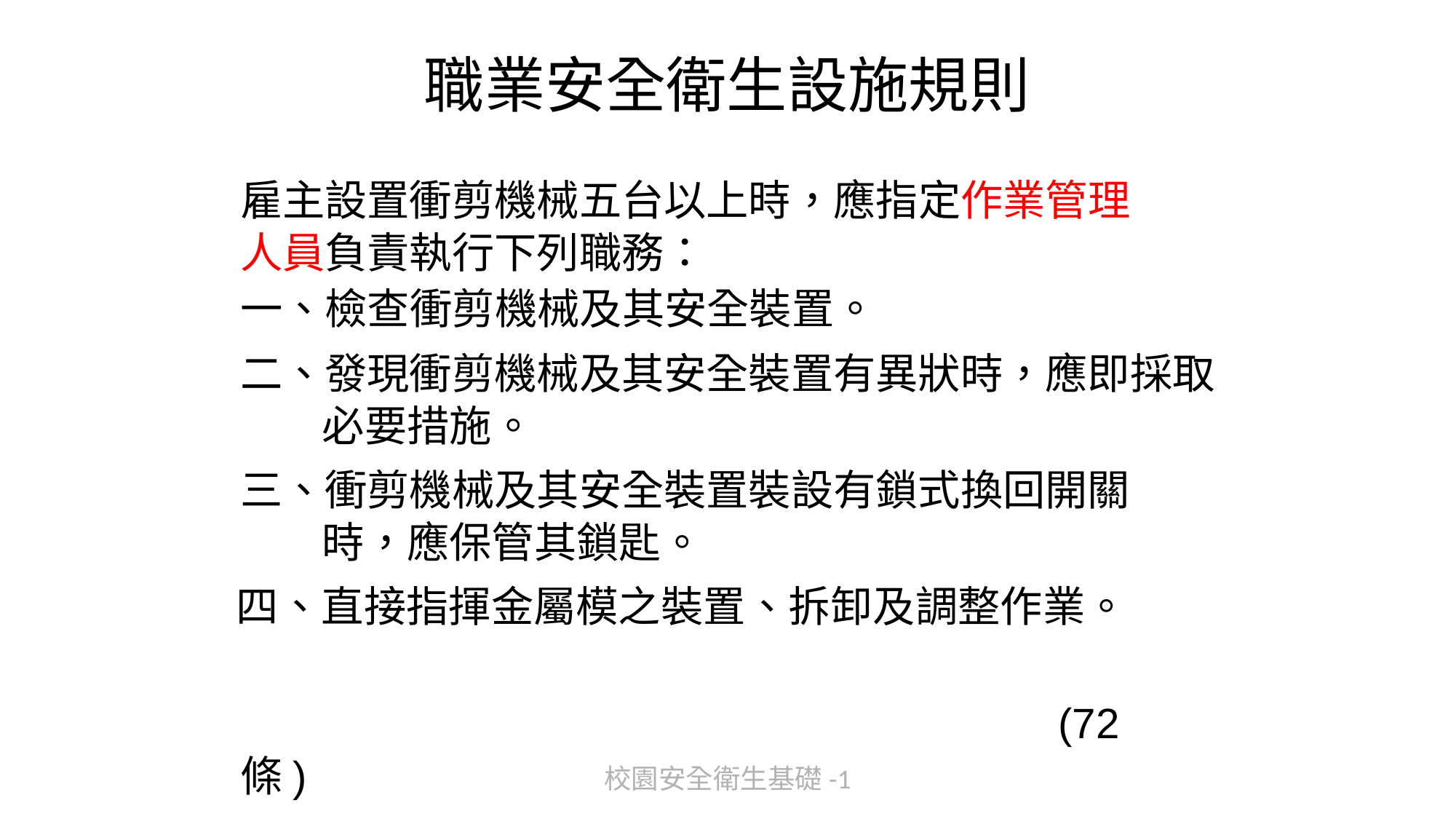

# 職業安全衛生設施規則
雇主設置衝剪機械五台以上時，應指定作業管理人員負責執行下列職務：
一、檢查衝剪機械及其安全裝置。
二、發現衝剪機械及其安全裝置有異狀時，應即採取必要措施。
三、衝剪機械及其安全裝置裝設有鎖式換回開關時，應保管其鎖匙。
四、直接指揮金屬模之裝置、拆卸及調整作業。
                                                                      (72條)
校園安全衛生基礎-1
162